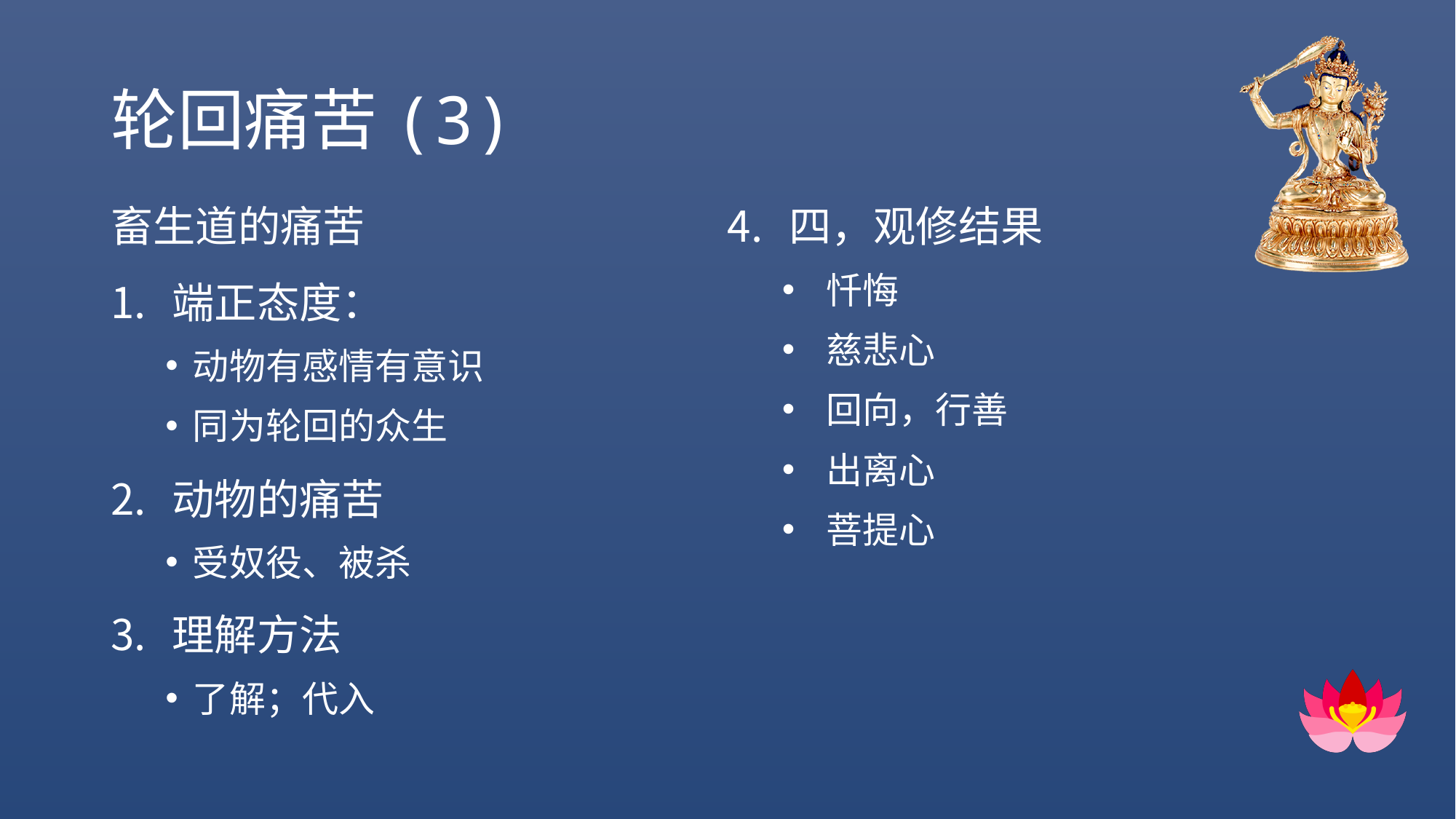

# 轮回痛苦(3)
畜生道的痛苦
端正态度：
动物有感情有意识
同为轮回的众生
动物的痛苦
受奴役、被杀
理解方法
了解；代入
四，观修结果
 忏悔
 慈悲心
 回向，行善
 出离心
 菩提心